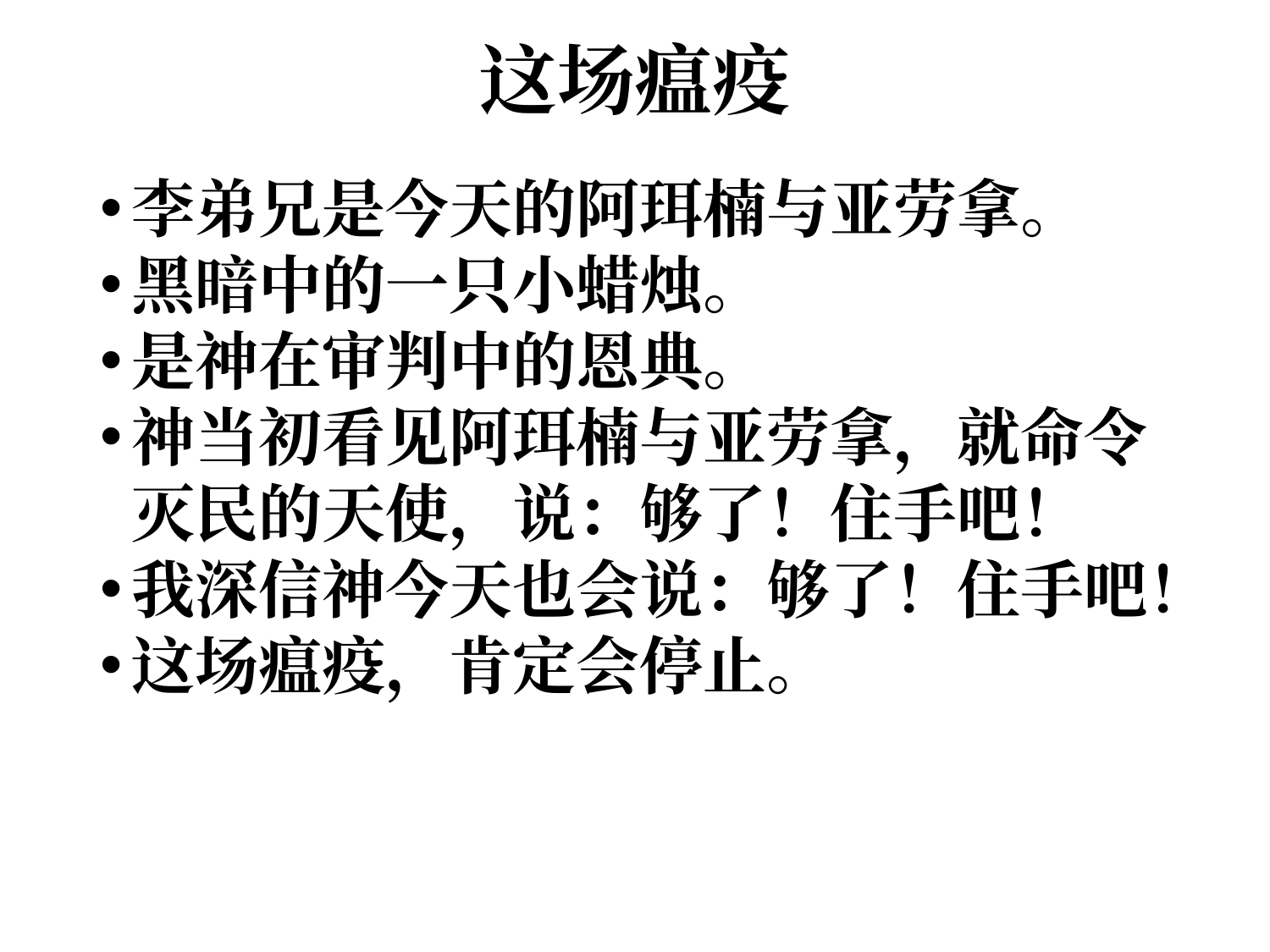

# 这场瘟疫
李弟兄是今天的阿珥楠与亚劳拿。
黑暗中的一只小蜡烛。
是神在审判中的恩典。
神当初看见阿珥楠与亚劳拿，就命令灭民的天使，说：够了！住手吧！
我深信神今天也会说：够了！住手吧！
这场瘟疫，肯定会停止。